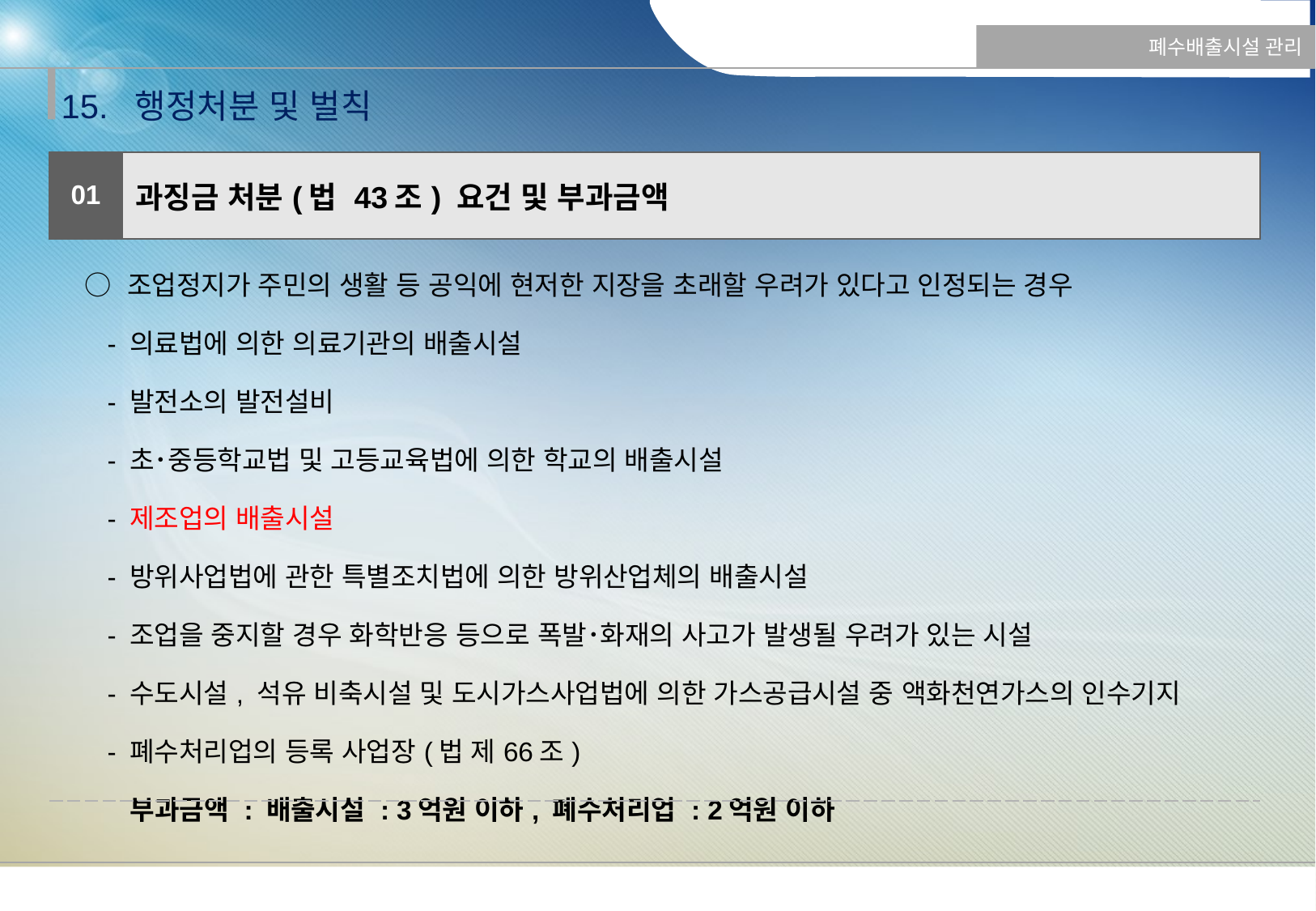

폐수배출시설 관리
15.  행정처분 및 벌칙
| 01 | 과징금 처분(법 43조) 요건 및 부과금액 |
| --- | --- |
| ○ 조업정지가 주민의 생활 등 공익에 현저한 지장을 초래할 우려가 있다고 인정되는 경우 - 의료법에 의한 의료기관의 배출시설 - 발전소의 발전설비 - 초･중등학교법 및 고등교육법에 의한 학교의 배출시설 - 제조업의 배출시설 - 방위사업법에 관한 특별조치법에 의한 방위산업체의 배출시설 - 조업을 중지할 경우 화학반응 등으로 폭발･화재의 사고가 발생될 우려가 있는 시설 - 수도시설, 석유 비축시설 및 도시가스사업법에 의한 가스공급시설 중 액화천연가스의 인수기지 - 폐수처리업의 등록 사업장(법 제66조) 부과금액 : 배출시설 : 3억원 이하, 폐수처리업 : 2억원 이하 |  |